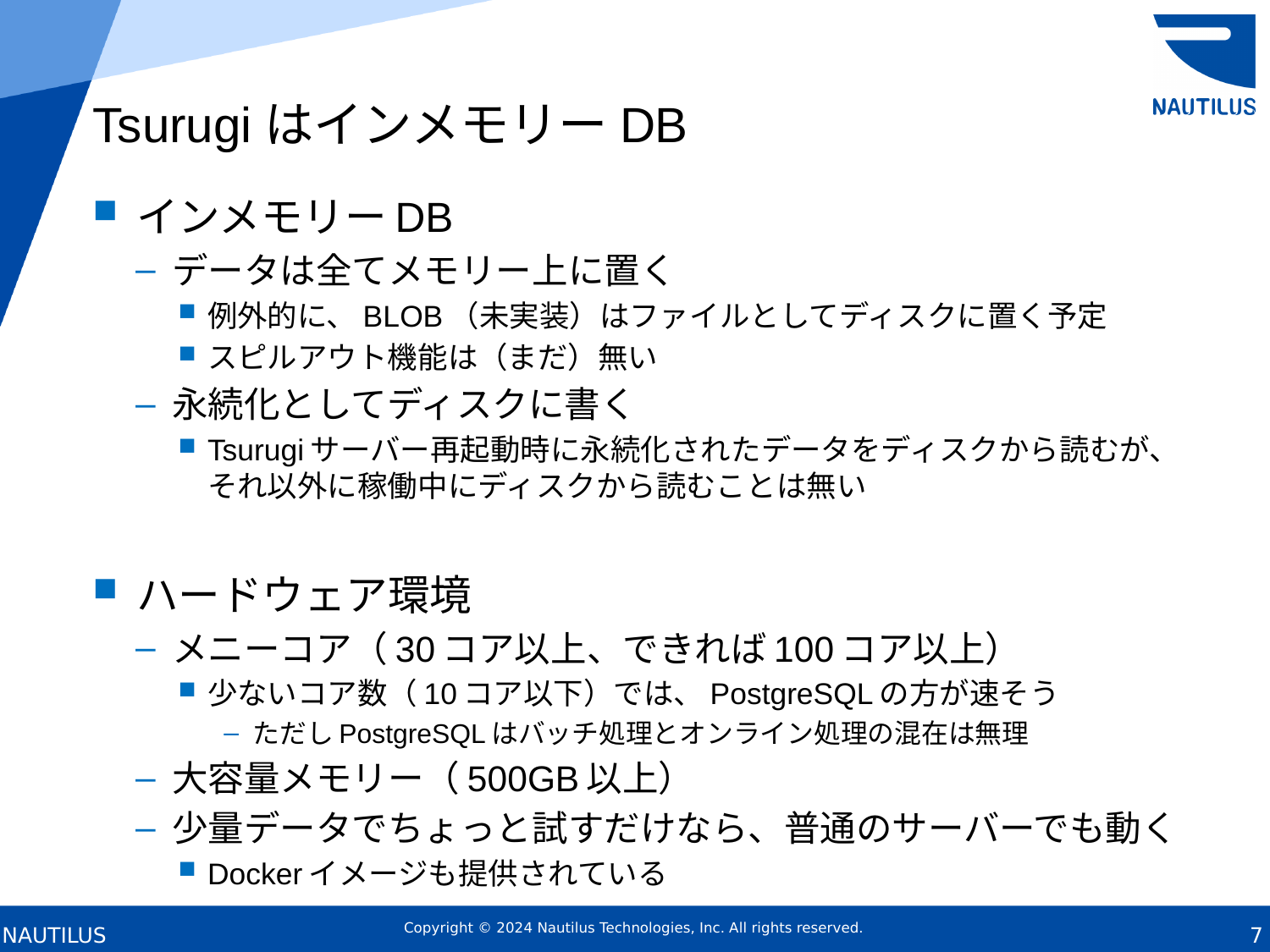

# TsurugiはインメモリーDB
インメモリーDB
データは全てメモリー上に置く
例外的に、BLOB（未実装）はファイルとしてディスクに置く予定
スピルアウト機能は（まだ）無い
永続化としてディスクに書く
Tsurugiサーバー再起動時に永続化されたデータをディスクから読むが、それ以外に稼働中にディスクから読むことは無い

ハードウェア環境
メニーコア（30コア以上、できれば100コア以上）
少ないコア数（10コア以下）では、PostgreSQLの方が速そう
ただしPostgreSQLはバッチ処理とオンライン処理の混在は無理
大容量メモリー（500GB以上）
少量データでちょっと試すだけなら、普通のサーバーでも動く
Dockerイメージも提供されている